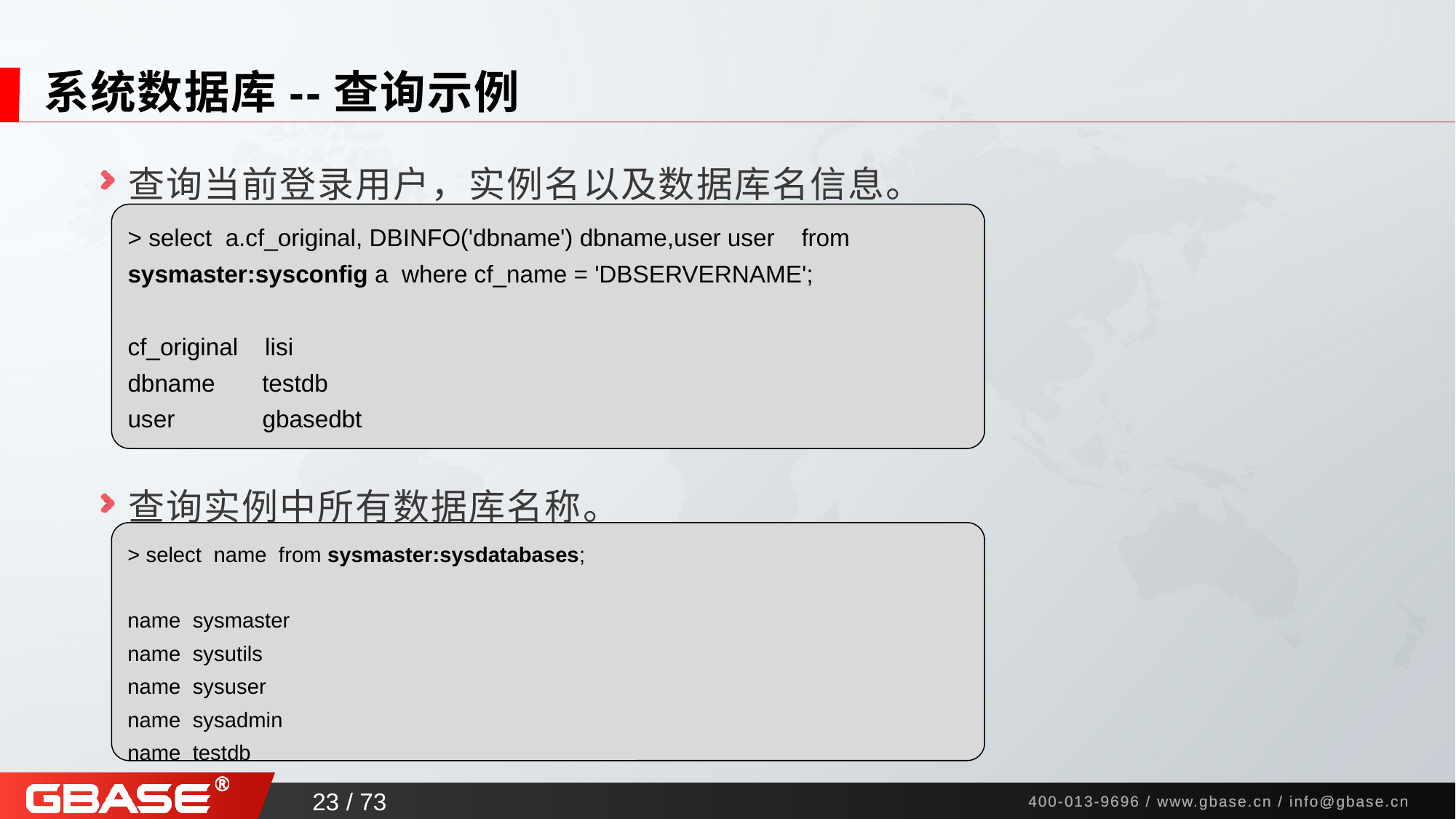

# 系统数据库--查询示例
查询当前登录用户，实例名以及数据库名信息。

查询实例中所有数据库名称。

> select  a.cf_original, DBINFO('dbname') dbname,user user    from sysmaster:sysconfig a  where cf_name = 'DBSERVERNAME';

cf_original    lisi
dbname       testdb
user             gbasedbt

> select  name  from sysmaster:sysdatabases;

name  sysmaster
name  sysutils
name  sysuser
name  sysadmin
name  testdb